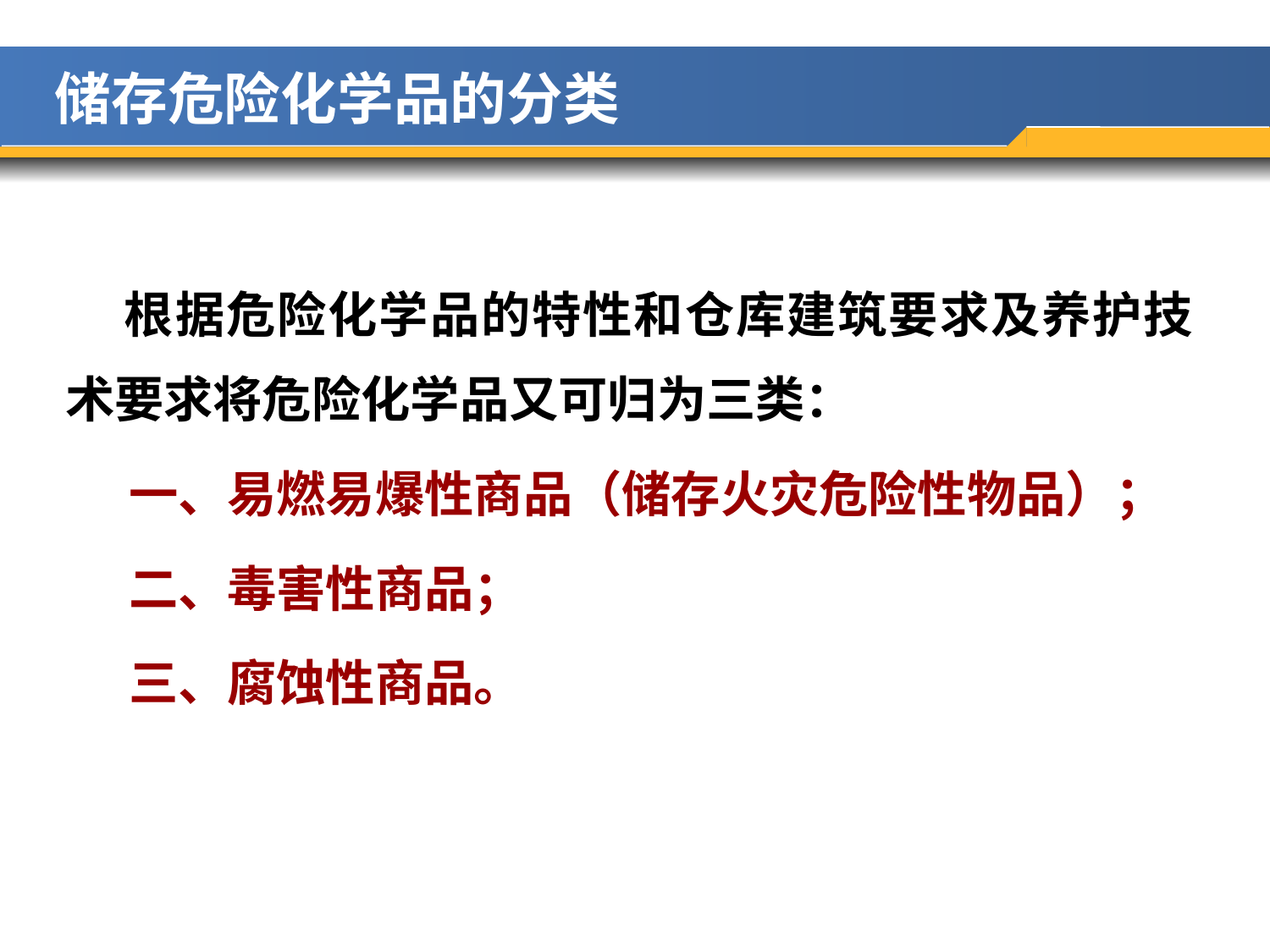

储存危险化学品的分类

   根据危险化学品的特性和仓库建筑要求及养护技术要求将危险化学品又可归为三类：
一、易燃易爆性商品（储存火灾危险性物品）；
二、毒害性商品；
三、腐蚀性商品。